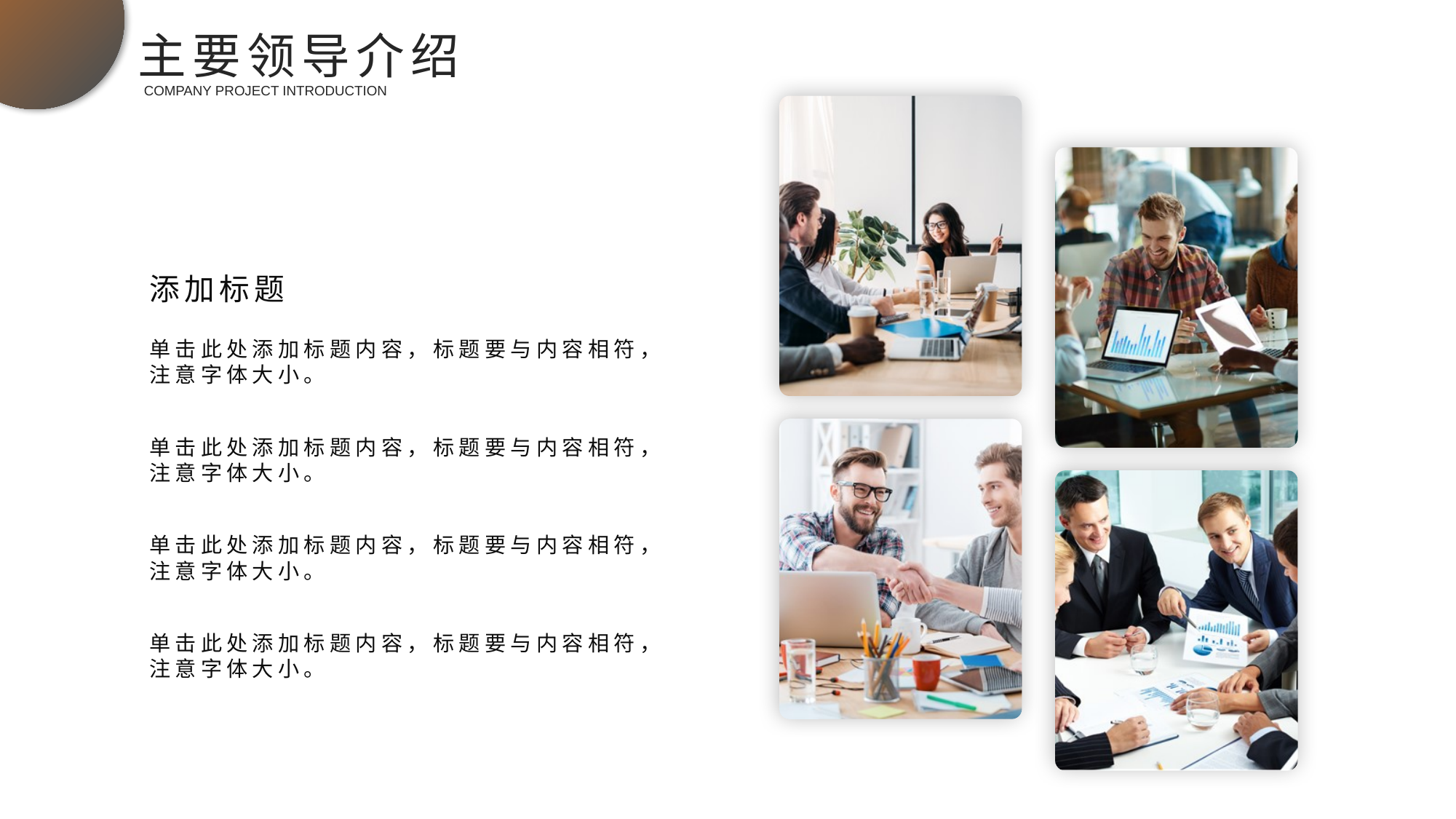

主要领导介绍
COMPANY PROJECT INTRODUCTION

添加标题
单击此处添加标题内容，标题要与内容相符，注意字体大小。

单击此处添加标题内容，标题要与内容相符，注意字体大小。

单击此处添加标题内容，标题要与内容相符，注意字体大小。
单击此处添加标题内容，标题要与内容相符，注意字体大小。